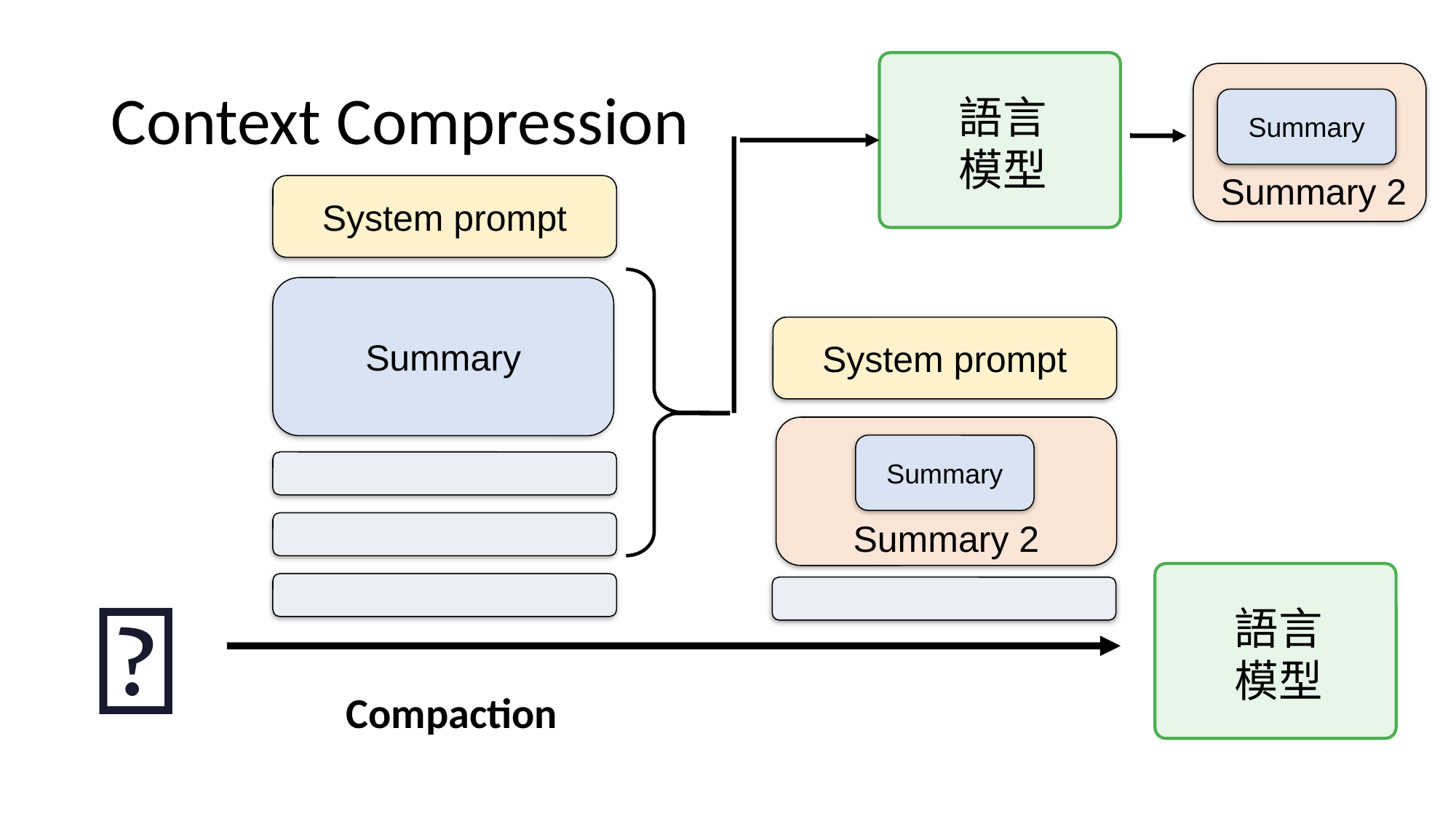

# Context Compression

語言
模型

Summary

Summary 2
System prompt

Summary
System prompt

Summary

Summary 2

🦞

語言
模型

Compaction